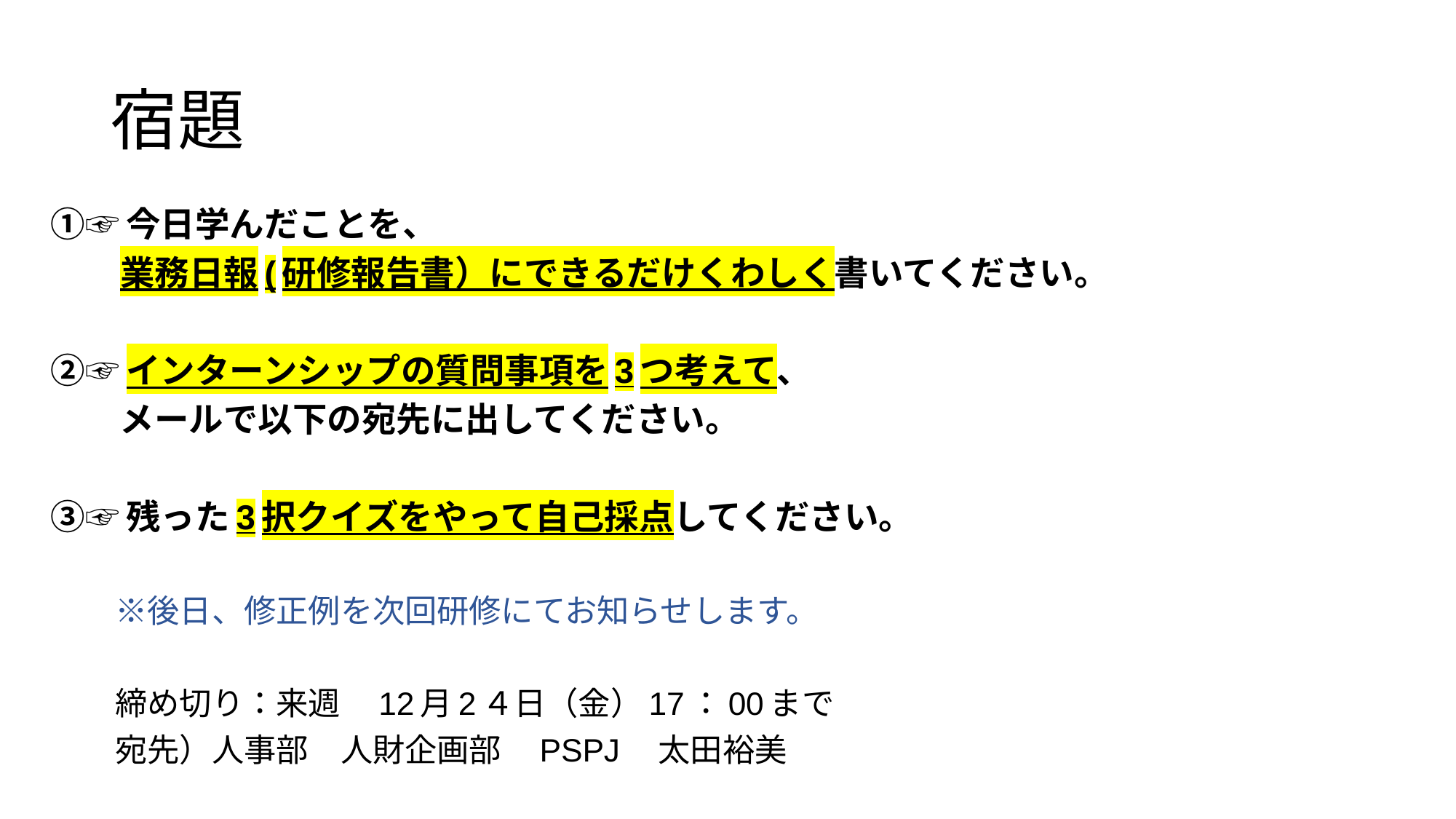

# 宿題
①☞今日学んだことを、
　　業務日報(研修報告書）にできるだけくわしく書いてください。

②☞インターンシップの質問事項を3つ考えて、
　　メールで以下の宛先に出してください。

③☞残った3択クイズをやって自己採点してください。

　　※後日、修正例を次回研修にてお知らせします。

　　締め切り：来週　12月2４日（金）17：00まで
　　宛先）人事部　人財企画部　PSPJ　太田裕美